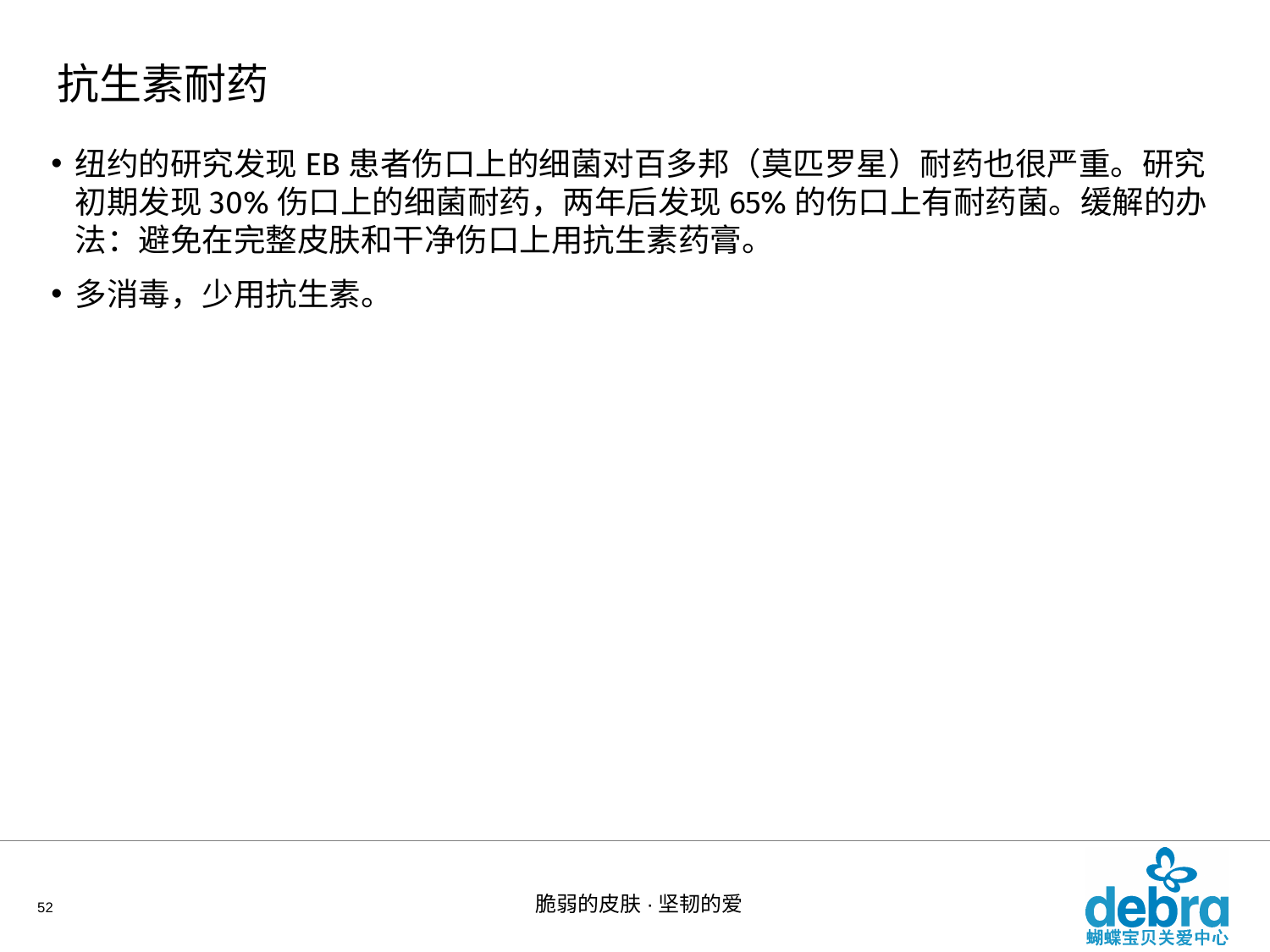

# 抗生素耐药
纽约的研究发现EB患者伤口上的细菌对百多邦（莫匹罗星）耐药也很严重。研究初期发现30%伤口上的细菌耐药，两年后发现65%的伤口上有耐药菌。缓解的办法：避免在完整皮肤和干净伤口上用抗生素药膏。
多消毒，少用抗生素。